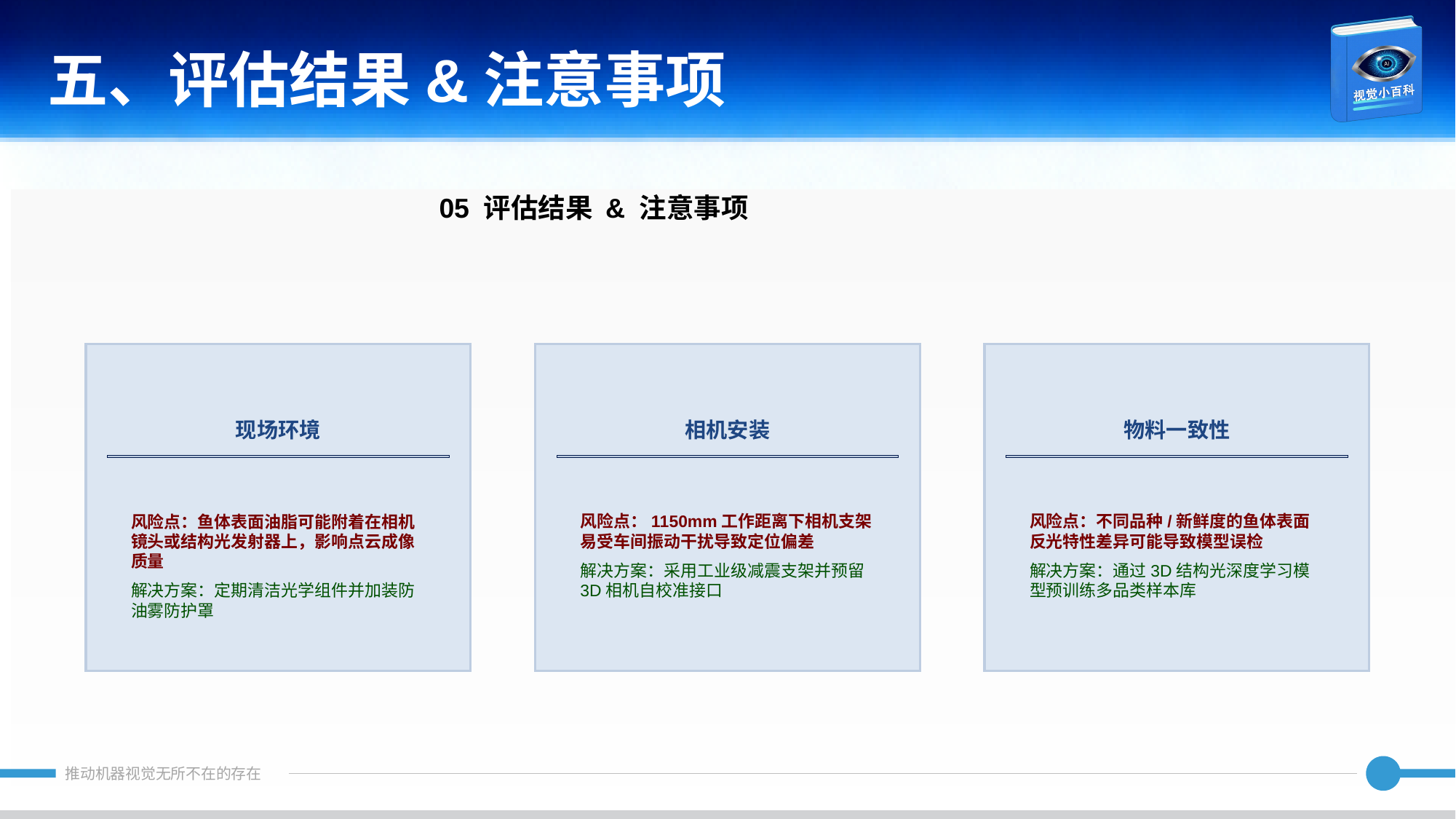

五、评估结果&注意事项

05 评估结果 & 注意事项

现场环境

相机安装

物料一致性

风险点：鱼体表面油脂可能附着在相机镜头或结构光发射器上，影响点云成像质量
解决方案：定期清洁光学组件并加装防油雾防护罩

风险点：1150mm工作距离下相机支架易受车间振动干扰导致定位偏差
解决方案：采用工业级减震支架并预留3D相机自校准接口

风险点：不同品种/新鲜度的鱼体表面反光特性差异可能导致模型误检
解决方案：通过3D结构光深度学习模型预训练多品类样本库
11